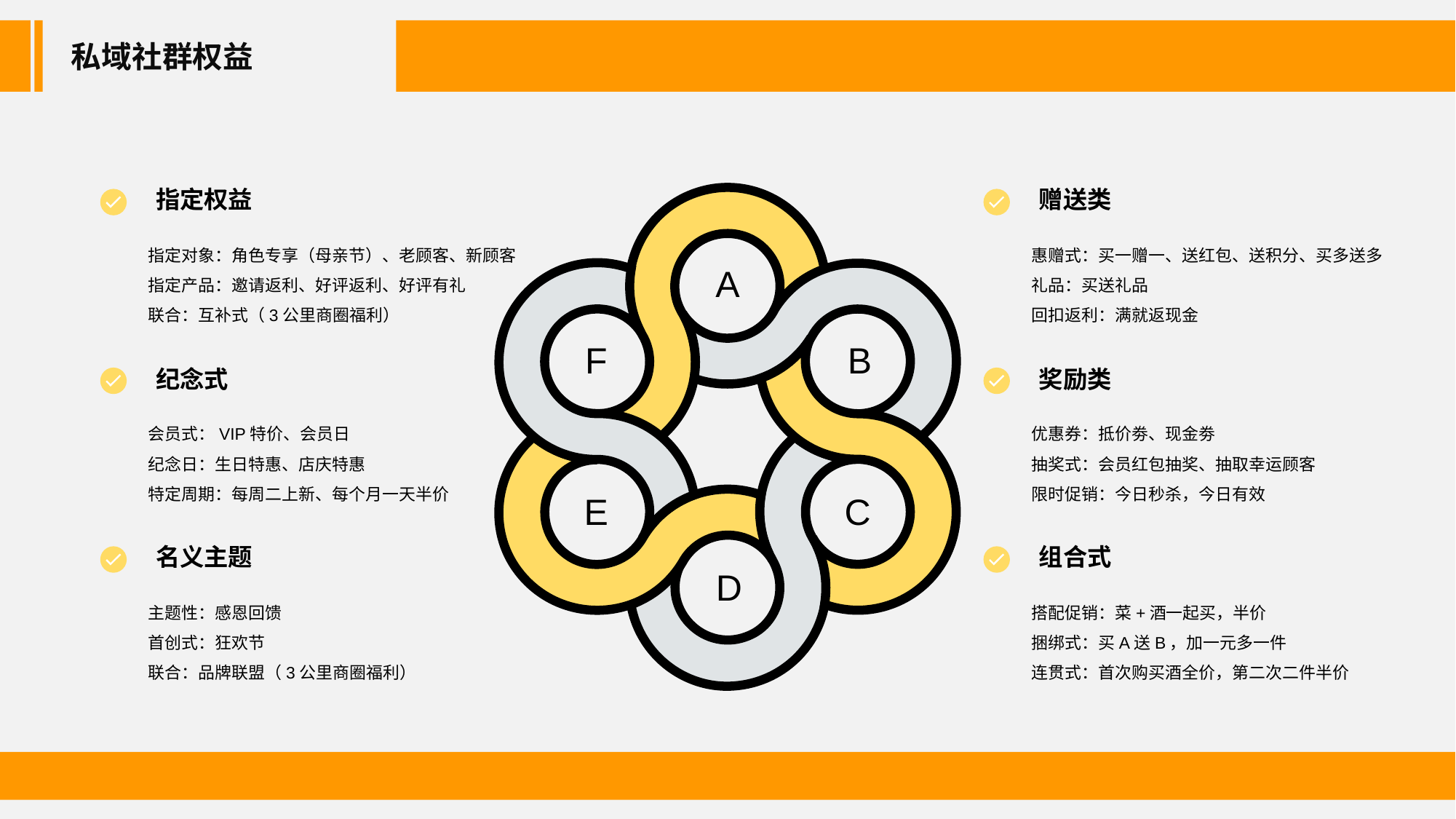

私域社群权益
指定权益

赠送类

A
F
B
E
C
D
指定对象：角色专享（母亲节）、老顾客、新顾客
指定产品：邀请返利、好评返利、好评有礼
联合：互补式（3公里商圈福利）
惠赠式：买一赠一、送红包、送积分、买多送多
礼品：买送礼品
回扣返利：满就返现金
纪念式

奖励类

会员式：VIP特价、会员日
纪念日：生日特惠、店庆特惠
特定周期：每周二上新、每个月一天半价
优惠券：抵价劵、现金劵
抽奖式：会员红包抽奖、抽取幸运顾客
限时促销：今日秒杀，今日有效
名义主题

组合式

主题性：感恩回馈
首创式：狂欢节
联合：品牌联盟（3公里商圈福利）
搭配促销：菜+酒一起买，半价
捆绑式：买A送B，加一元多一件
连贯式：首次购买酒全价，第二次二件半价